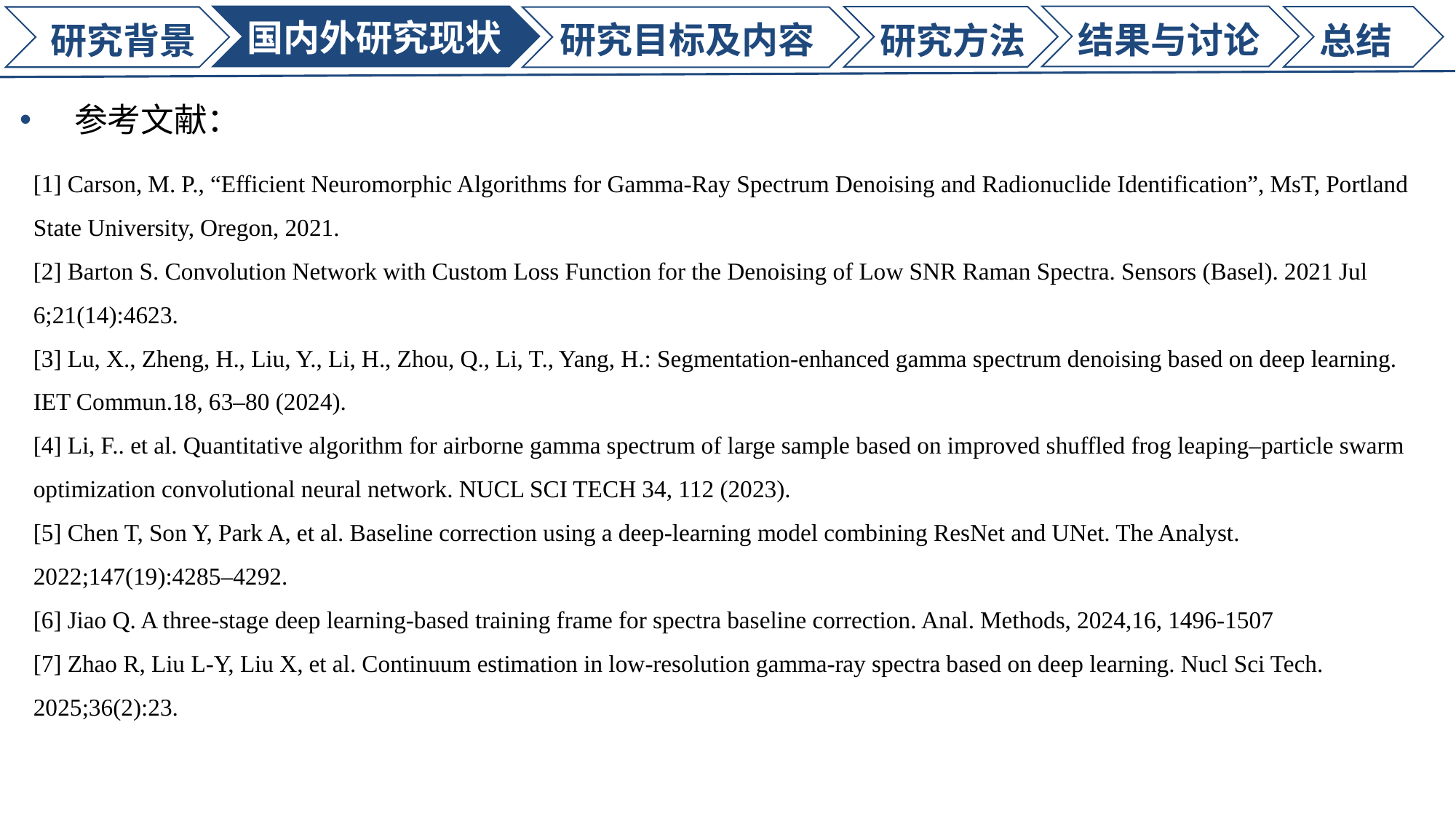

国内外研究现状
研究目标及内容
结果与讨论
研究背景
研究方法
总结
参考文献：

[1] Carson, M. P., “Efficient Neuromorphic Algorithms for Gamma-Ray Spectrum Denoising and Radionuclide Identification”, MsT, Portland State University, Oregon, 2021.
[2] Barton S. Convolution Network with Custom Loss Function for the Denoising of Low SNR Raman Spectra. Sensors (Basel). 2021 Jul 6;21(14):4623.
[3] Lu, X., Zheng, H., Liu, Y., Li, H., Zhou, Q., Li, T., Yang, H.: Segmentation-enhanced gamma spectrum denoising based on deep learning. IET Commun.18, 63–80 (2024).
[4] Li, F.. et al. Quantitative algorithm for airborne gamma spectrum of large sample based on improved shuffled frog leaping–particle swarm optimization convolutional neural network. NUCL SCI TECH 34, 112 (2023).
[5] Chen T, Son Y, Park A, et al. Baseline correction using a deep-learning model combining ResNet and UNet. The Analyst. 2022;147(19):4285–4292.
[6] Jiao Q. A three-stage deep learning-based training frame for spectra baseline correction. Anal. Methods, 2024,16, 1496-1507
[7] Zhao R, Liu L-Y, Liu X, et al. Continuum estimation in low-resolution gamma-ray spectra based on deep learning. Nucl Sci Tech. 2025;36(2):23.

11